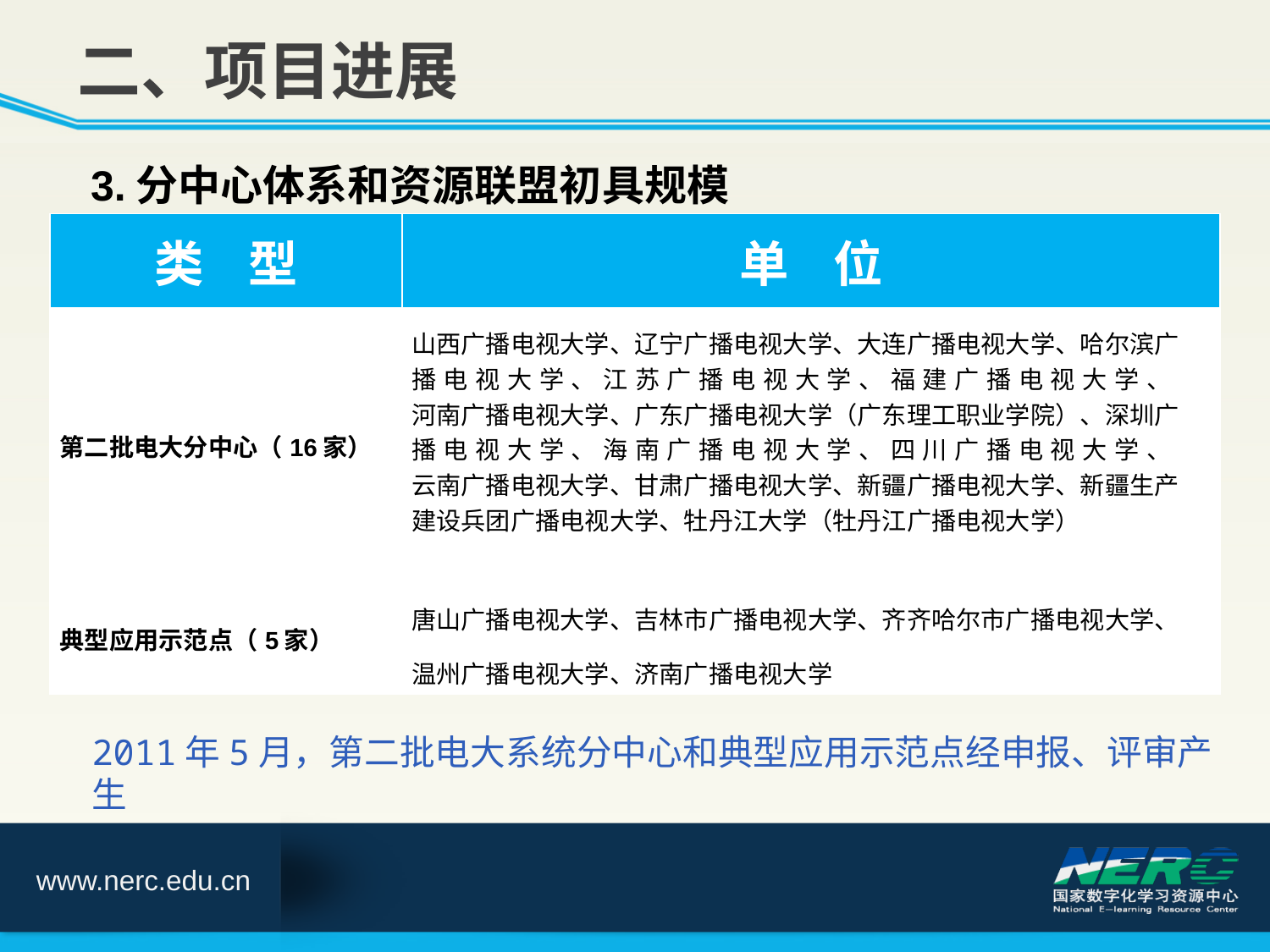

二、项目进展
3.分中心体系和资源联盟初具规模
| 类 型 | 单 位 |
| --- | --- |
| 第二批电大分中心（16家） | 山西广播电视大学、辽宁广播电视大学、大连广播电视大学、哈尔滨广 播电视大学、江苏广播电视大学、福建广播电视大学、　 河南广播电视大学、广东广播电视大学（广东理工职业学院）、深圳广 播电视大学、海南广播电视大学、四川广播电视大学、　 云南广播电视大学、甘肃广播电视大学、新疆广播电视大学、新疆生产 建设兵团广播电视大学、牡丹江大学（牡丹江广播电视大学） |
| 典型应用示范点（5家） | 唐山广播电视大学、吉林市广播电视大学、齐齐哈尔市广播电视大学、 温州广播电视大学、济南广播电视大学 |
2011年5月，第二批电大系统分中心和典型应用示范点经申报、评审产生